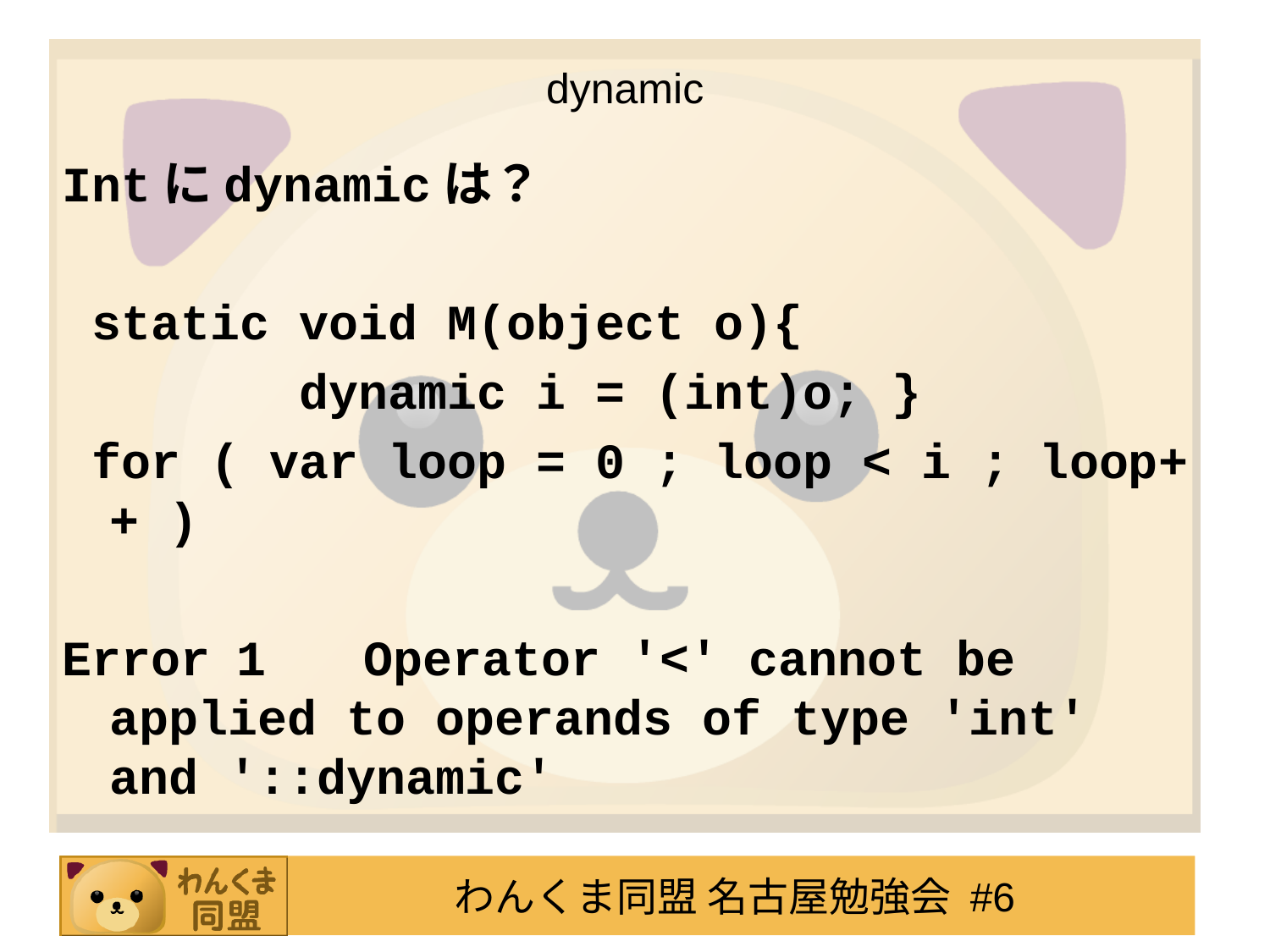

# dynamic
Intにdynamicは？

 static void M(object o){
        dynamic i = (int)o; }
 for ( var loop = 0 ; loop < i ; loop++ )

Error	1	Operator '<' cannot be applied to operands of type 'int' and '::dynamic'